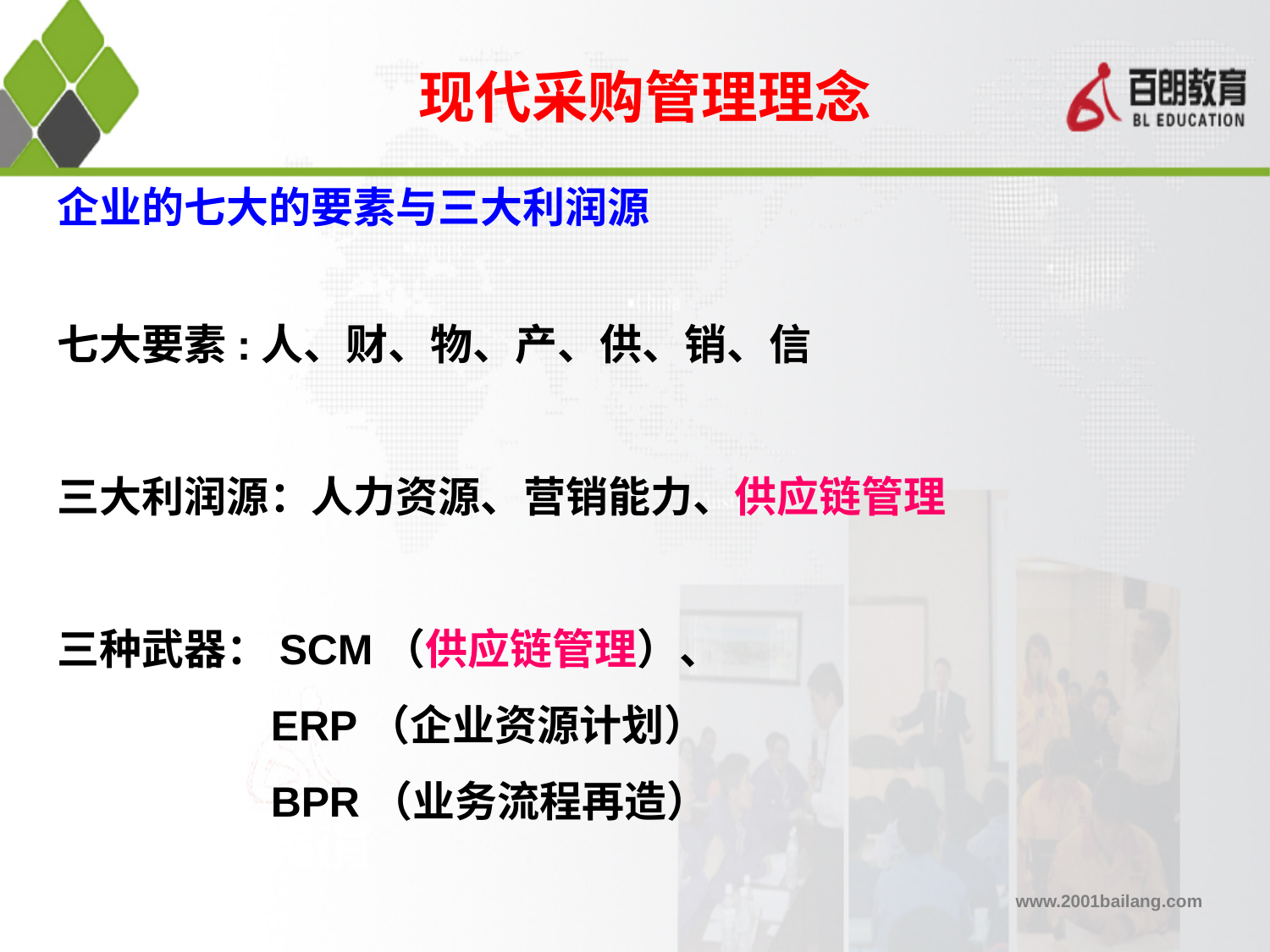

现代采购管理理念
企业的七大的要素与三大利润源
七大要素:人、财、物、产、供、销、信

三大利润源：人力资源、营销能力、供应链管理

三种武器：SCM（供应链管理）、
                  ERP（企业资源计划）
                  BPR（业务流程再造）